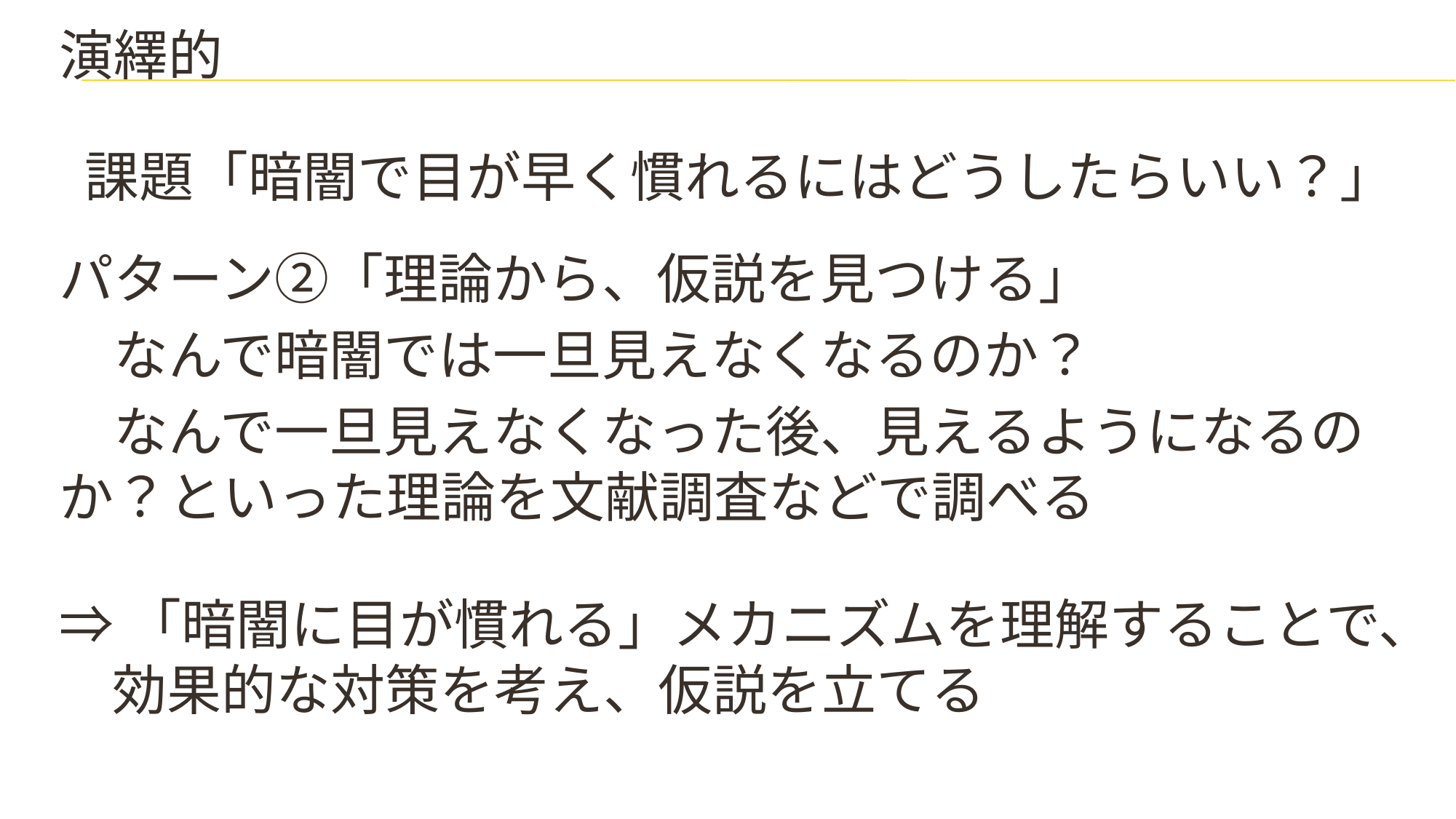

# 演繹的
課題「暗闇で目が早く慣れるにはどうしたらいい？」

パターン②「理論から、仮説を見つける」
　なんで暗闇では一旦見えなくなるのか？
　なんで一旦見えなくなった後、見えるようになるのか？といった理論を文献調査などで調べる

⇒「暗闇に目が慣れる」メカニズムを理解することで、効果的な対策を考え、仮説を立てる